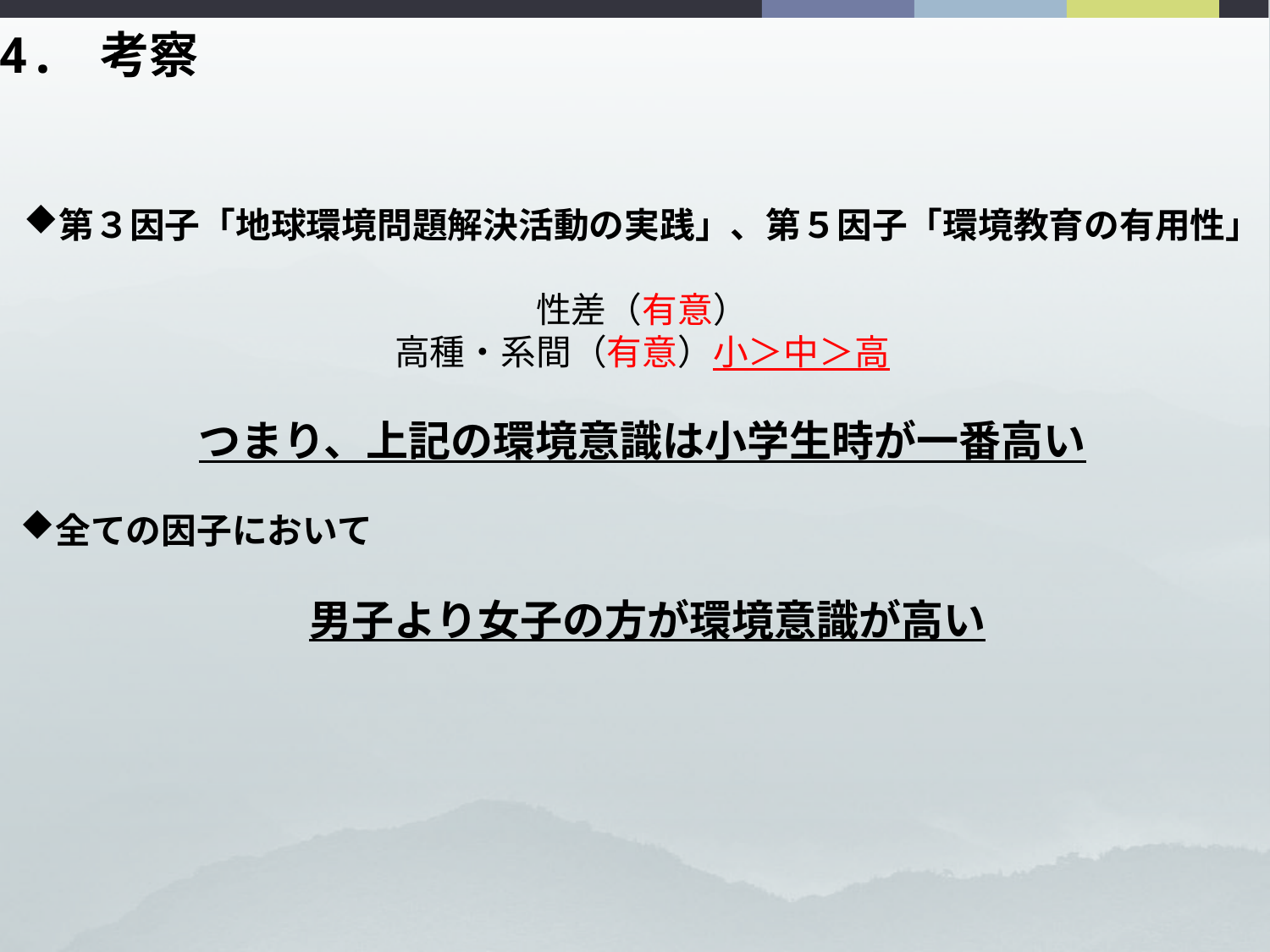

4. 考察

第３因子「地球環境問題解決活動の実践」、第５因子「環境教育の有用性」

性差（有意）
高種・系間（有意）小＞中＞高

つまり、上記の環境意識は小学生時が一番高い

全ての因子において

男子より女子の方が環境意識が高い